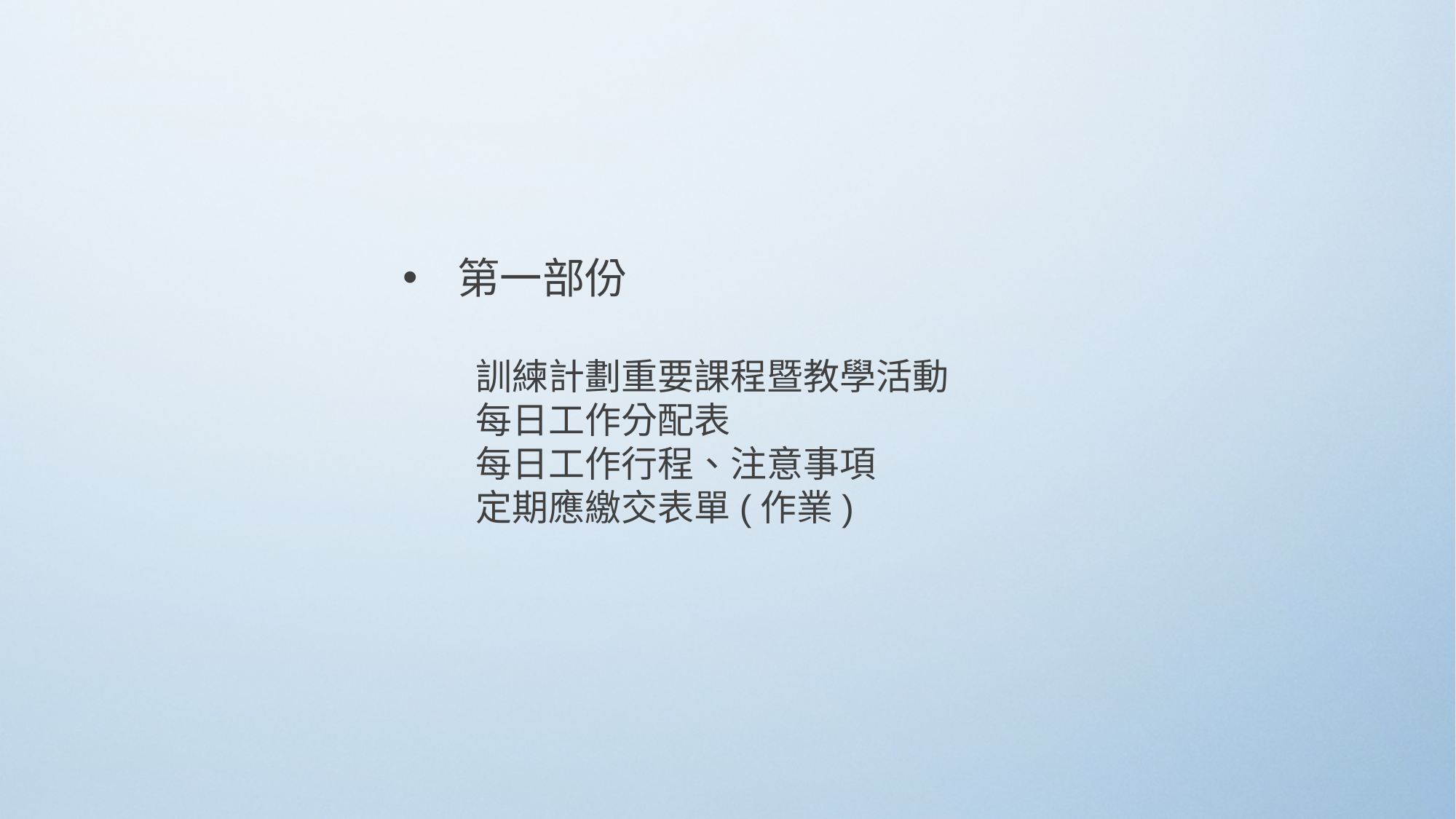

第一部份

訓練計劃重要課程暨教學活動
每日工作分配表
每日工作行程、注意事項
定期應繳交表單(作業)